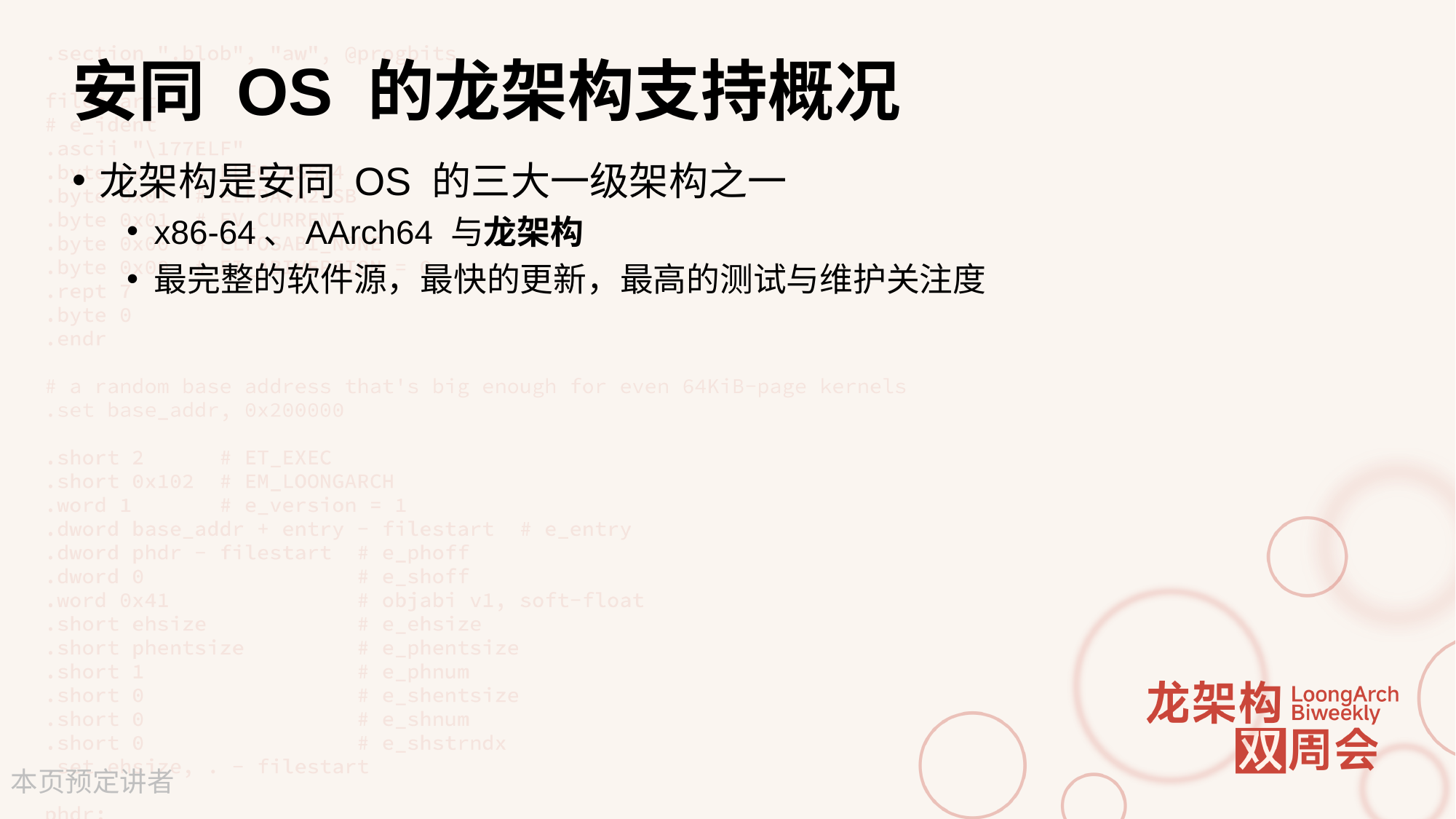

# 安同 OS 的龙架构支持概况
龙架构是安同 OS 的三大一级架构之一
x86-64、AArch64 与龙架构
最完整的软件源，最快的更新，最高的测试与维护关注度